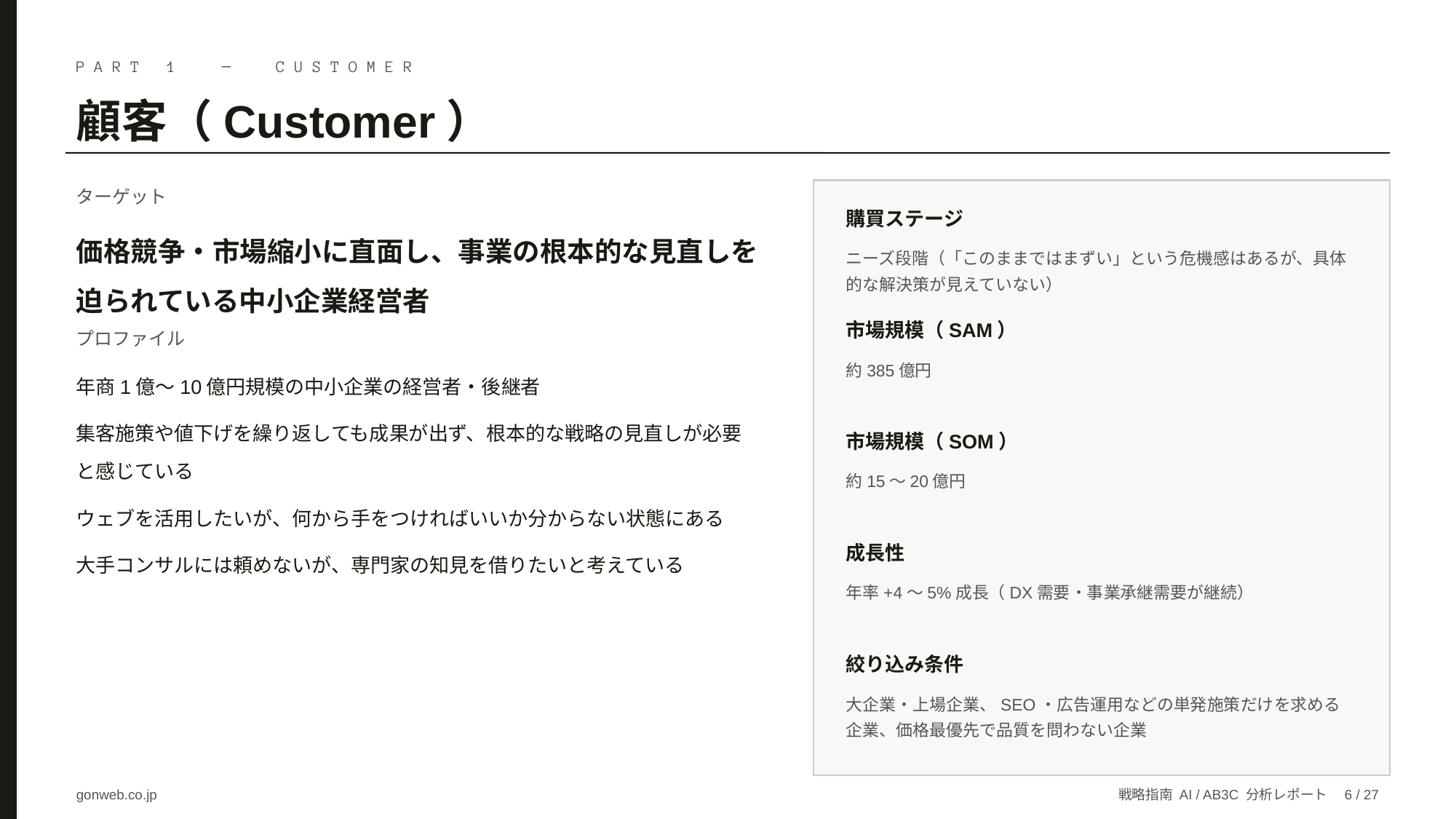

PART 1  ─  CUSTOMER
顧客（Customer）

ターゲット

購買ステージ
価格競争・市場縮小に直面し、事業の根本的な見直しを迫られている中小企業経営者
ニーズ段階（「このままではまずい」という危機感はあるが、具体的な解決策が見えていない）
市場規模（SAM）
プロファイル
約385億円
年商1億〜10億円規模の中小企業の経営者・後継者
集客施策や値下げを繰り返しても成果が出ず、根本的な戦略の見直しが必要と感じている
ウェブを活用したいが、何から手をつければいいか分からない状態にある
大手コンサルには頼めないが、専門家の知見を借りたいと考えている
市場規模（SOM）
約15〜20億円
成長性
年率+4〜5%成長（DX需要・事業承継需要が継続）
絞り込み条件
大企業・上場企業、SEO・広告運用などの単発施策だけを求める企業、価格最優先で品質を問わない企業
gonweb.co.jp
戦略指南 AI / AB3C 分析レポート　6 / 27